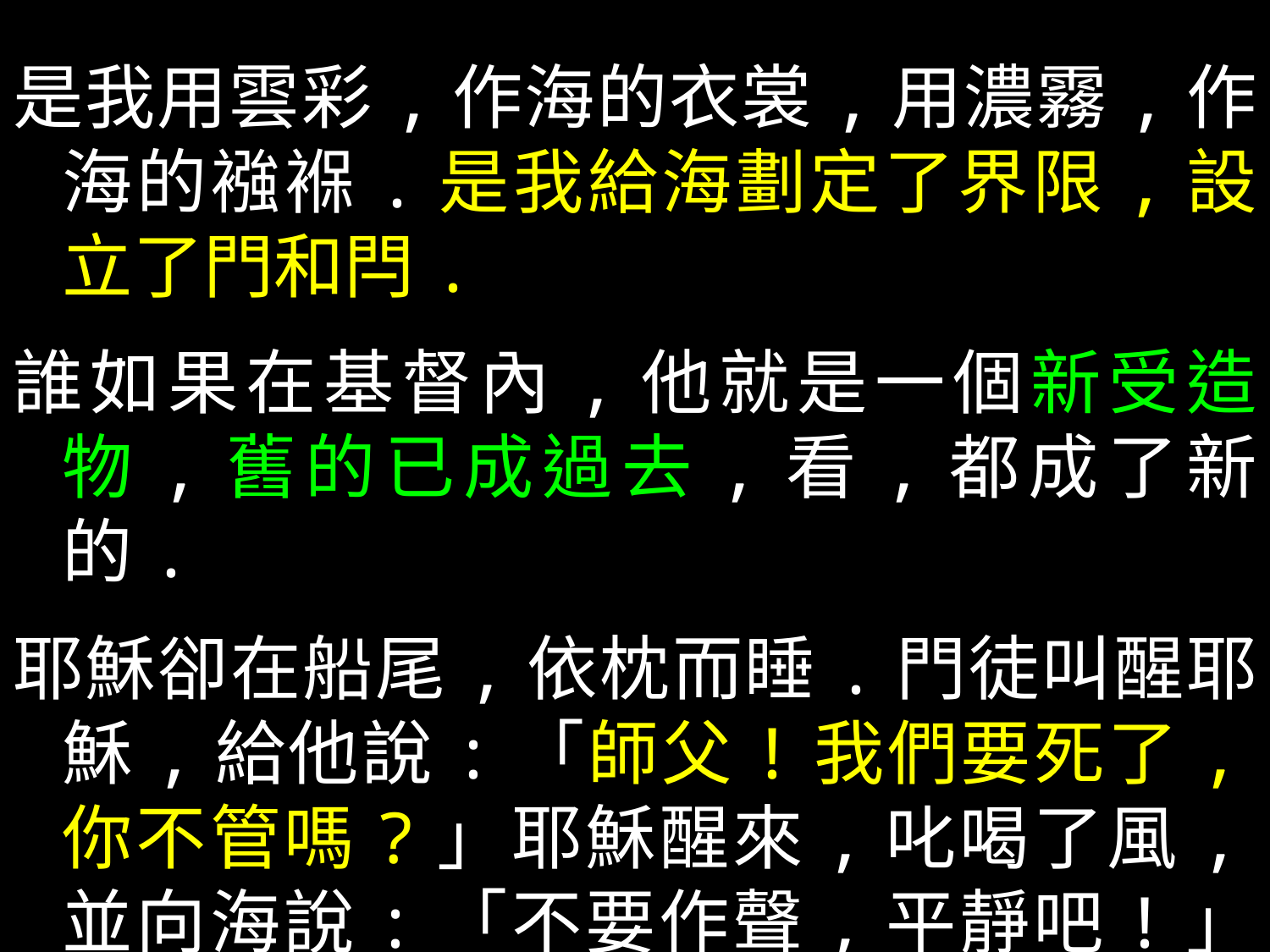

是我用雲彩,作海的衣裳,用濃霧,作海的襁褓.是我給海劃定了界限,設立了門和閂.
誰如果在基督內,他就是一個新受造物,舊的已成過去,看,都成了新的.
耶穌卻在船尾,依枕而睡.門徒叫醒耶穌,給他說:「師父!我們要死了,你不管嗎?」耶穌醒來,叱喝了風,並向海說:「不要作聲,平靜吧!」於是風平浪靜.